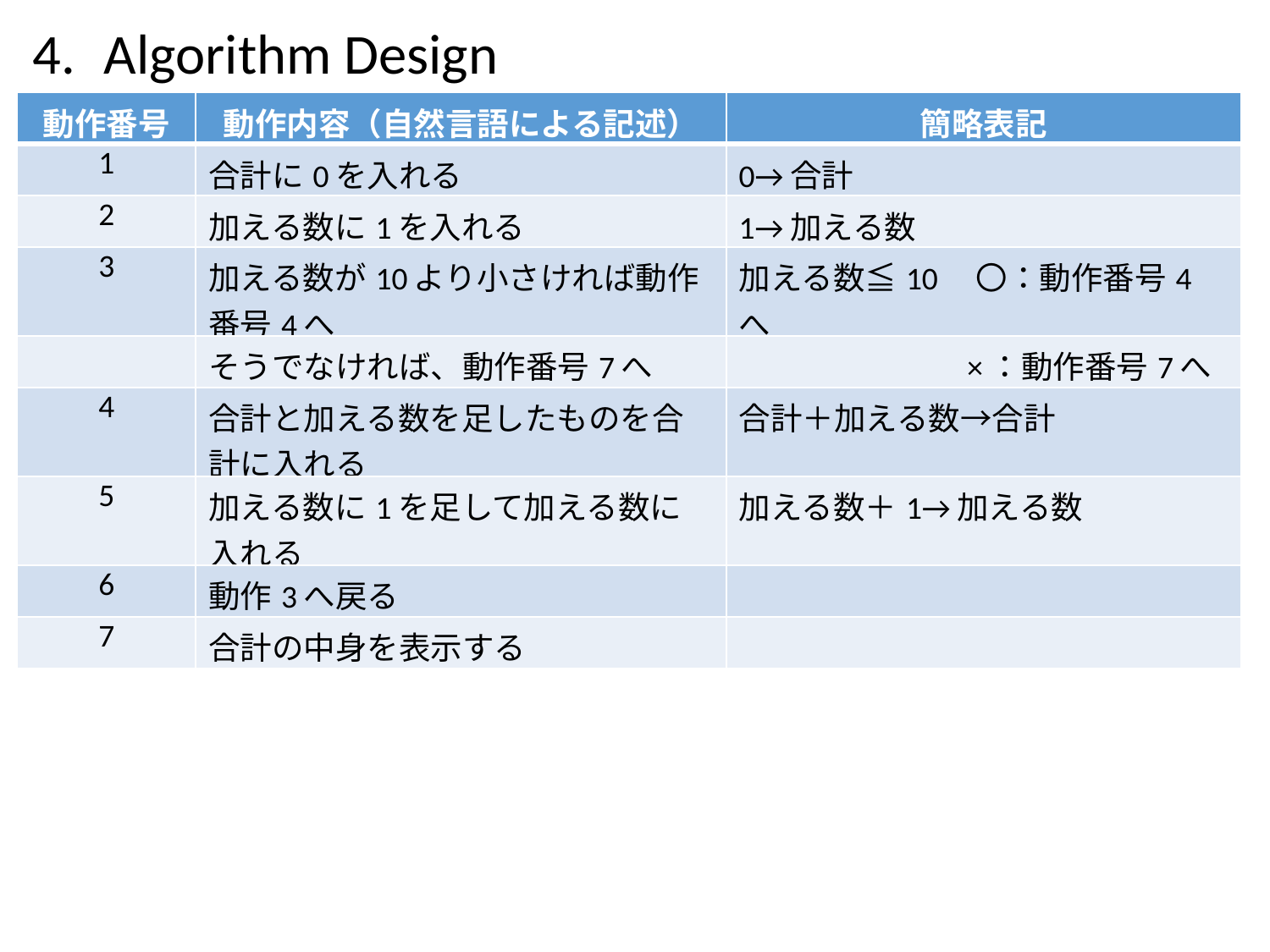

Algorithm Design
| 動作番号 | 動作内容（自然言語による記述） | 簡略表記 |
| --- | --- | --- |
| 1 | 合計に0を入れる | 0→合計 |
| 2 | 加える数に1を入れる | 1→加える数 |
| 3 | 加える数が10より小さければ動作番号4へ | 加える数≦10　〇：動作番号4へ |
|  | そうでなければ、動作番号7へ | ×：動作番号7へ |
| 4 | 合計と加える数を足したものを合計に入れる | 合計＋加える数→合計 |
| 5 | 加える数に1を足して加える数に入れる | 加える数＋1→加える数 |
| 6 | 動作3へ戻る |  |
| 7 | 合計の中身を表示する |  |